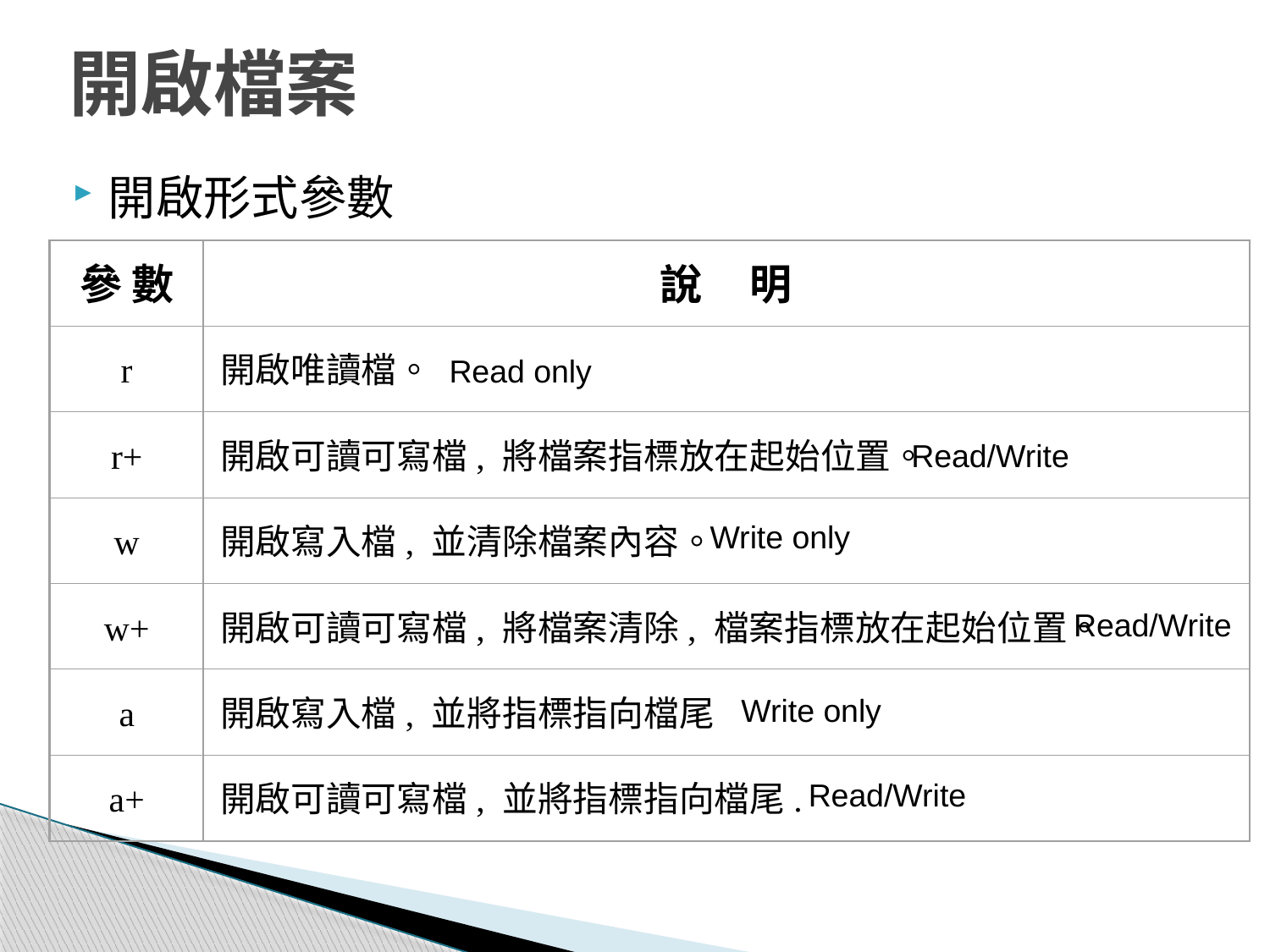

# 開啟檔案
開啟形式參數

參 數

說     明

r

開啟唯讀檔。

r+

開啟可讀可寫檔, 將檔案指標放在起始位置。

w

開啟寫入檔, 並清除檔案內容。

w+

開啟可讀可寫檔, 將檔案清除, 檔案指標放在起始位置。

a

開啟寫入檔, 並將指標指向檔尾

a+

開啟可讀可寫檔, 並將指標指向檔尾.

Read only
Read/Write
Write only
Read/Write
Write only
Read/Write